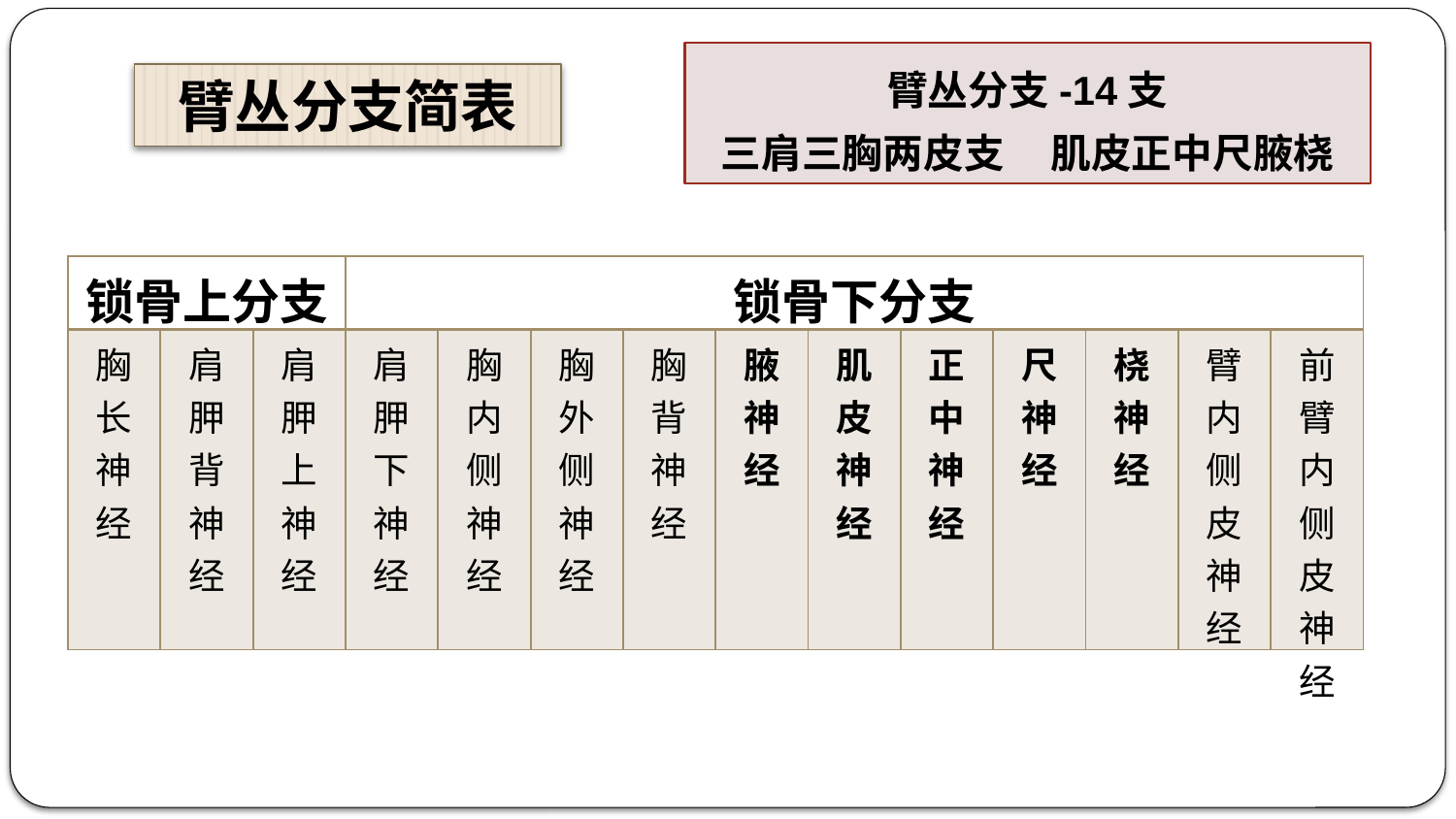

臂丛分支-14支
三肩三胸两皮支     肌皮正中尺腋桡
臂丛分支简表
| 锁骨上分支 |  |  | 锁骨下分支 |  |  |  |  |  |  |  |  |  |  |
| --- | --- | --- | --- | --- | --- | --- | --- | --- | --- | --- | --- | --- | --- |
| 胸长神经 | 肩胛背神经 | 肩胛上神经 | 肩胛下神经 | 胸内侧神经 | 胸外侧神经 | 胸背神经 | 腋神经 | 肌皮神经 | 正中神经 | 尺神经 | 桡神经 | 臂内侧皮神经 | 前臂内侧皮神经 |